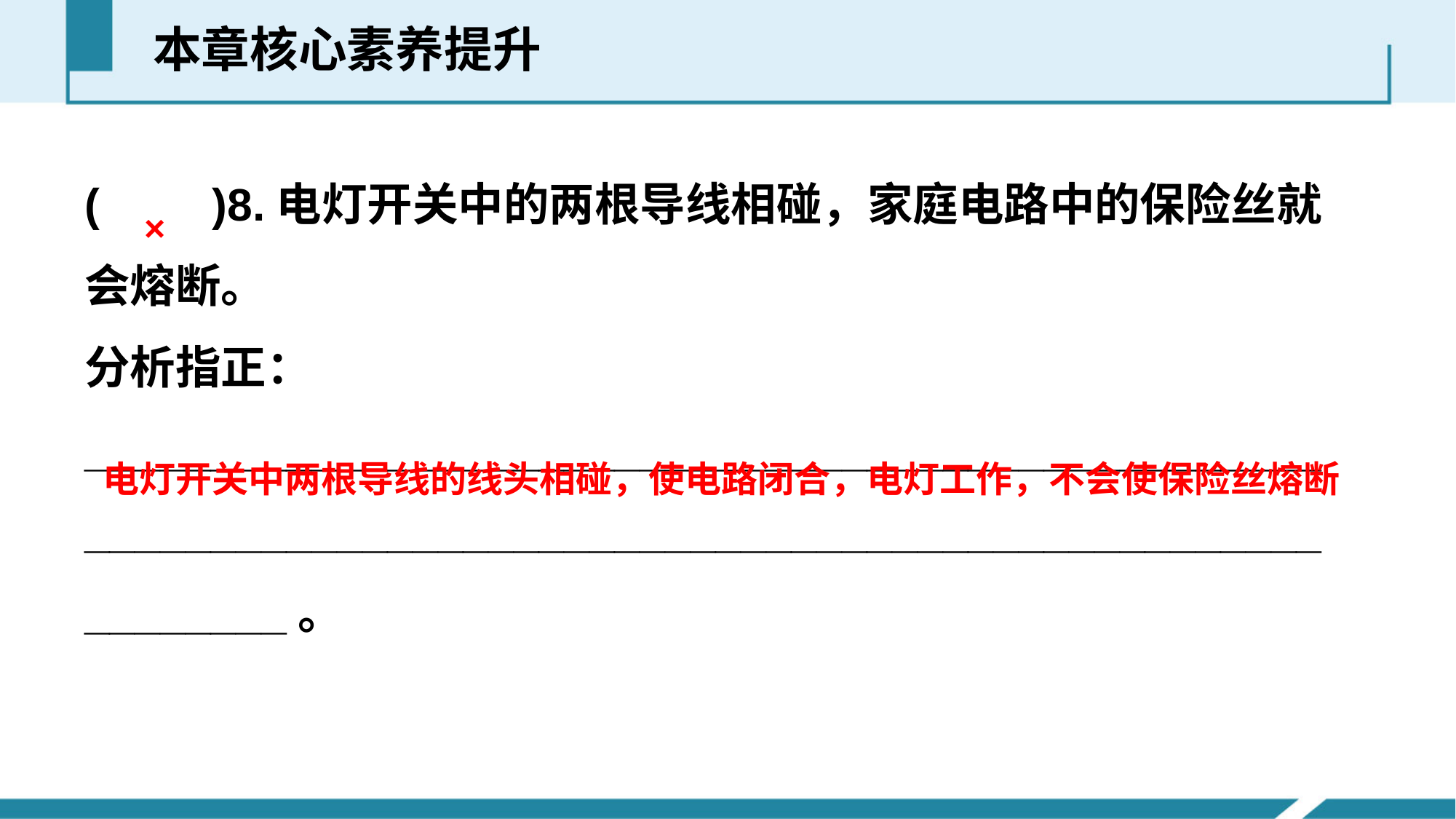

本章核心素养提升
(　　)8.电灯开关中的两根导线相碰，家庭电路中的保险丝就会熔断。
分析指正：__________________________________________________________________________________________________________。
×
电灯开关中两根导线的线头相碰，使电路闭合，电灯工作，不会使保险丝熔断